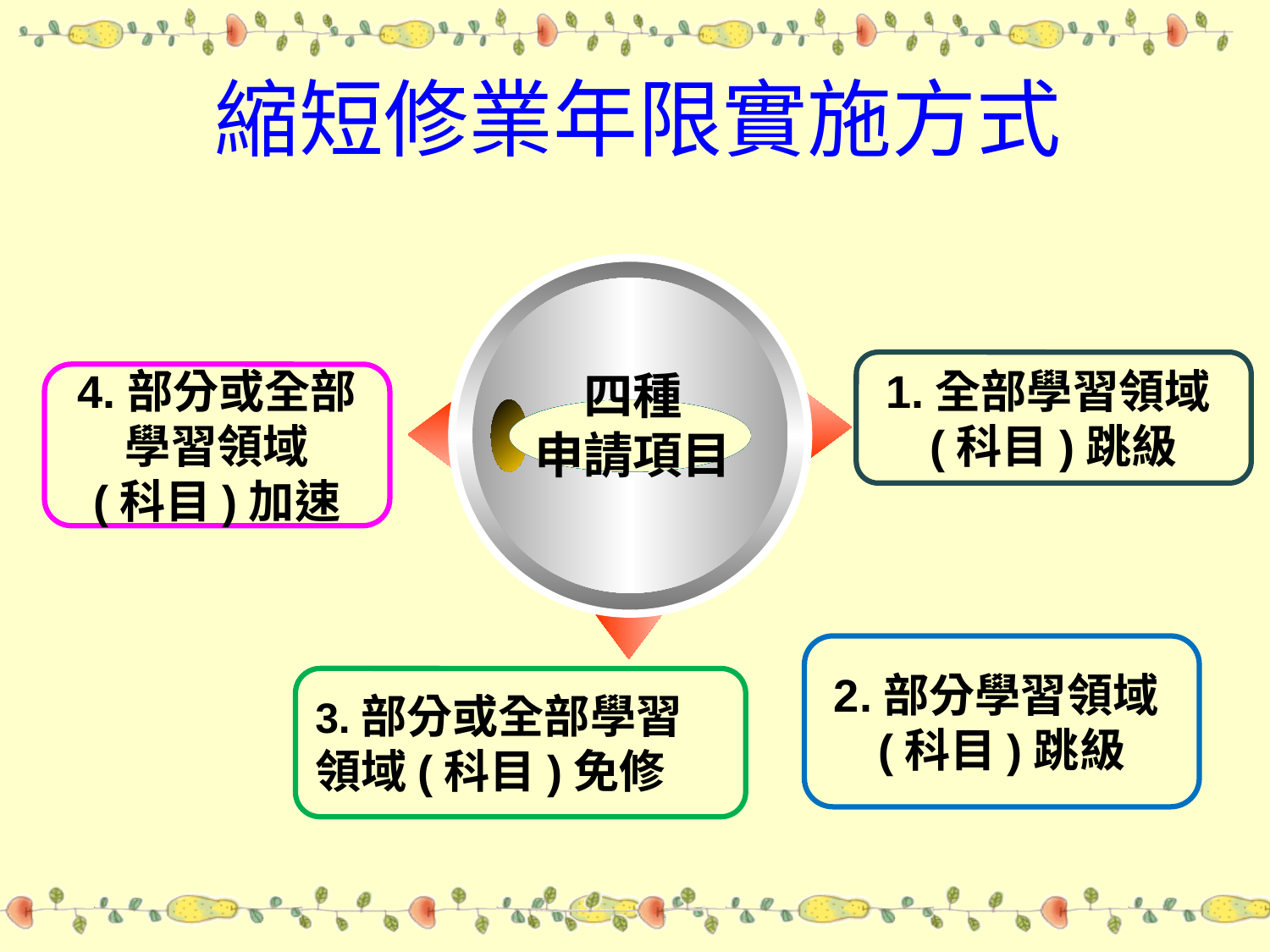

# 縮短修業年限實施方式

四種
申請項目
1.全部學習領域(科目)跳級

4.部分或全部學習領域
(科目)加速

2.部分學習領域(科目)跳級

3.部分或全部學習領域(科目)免修